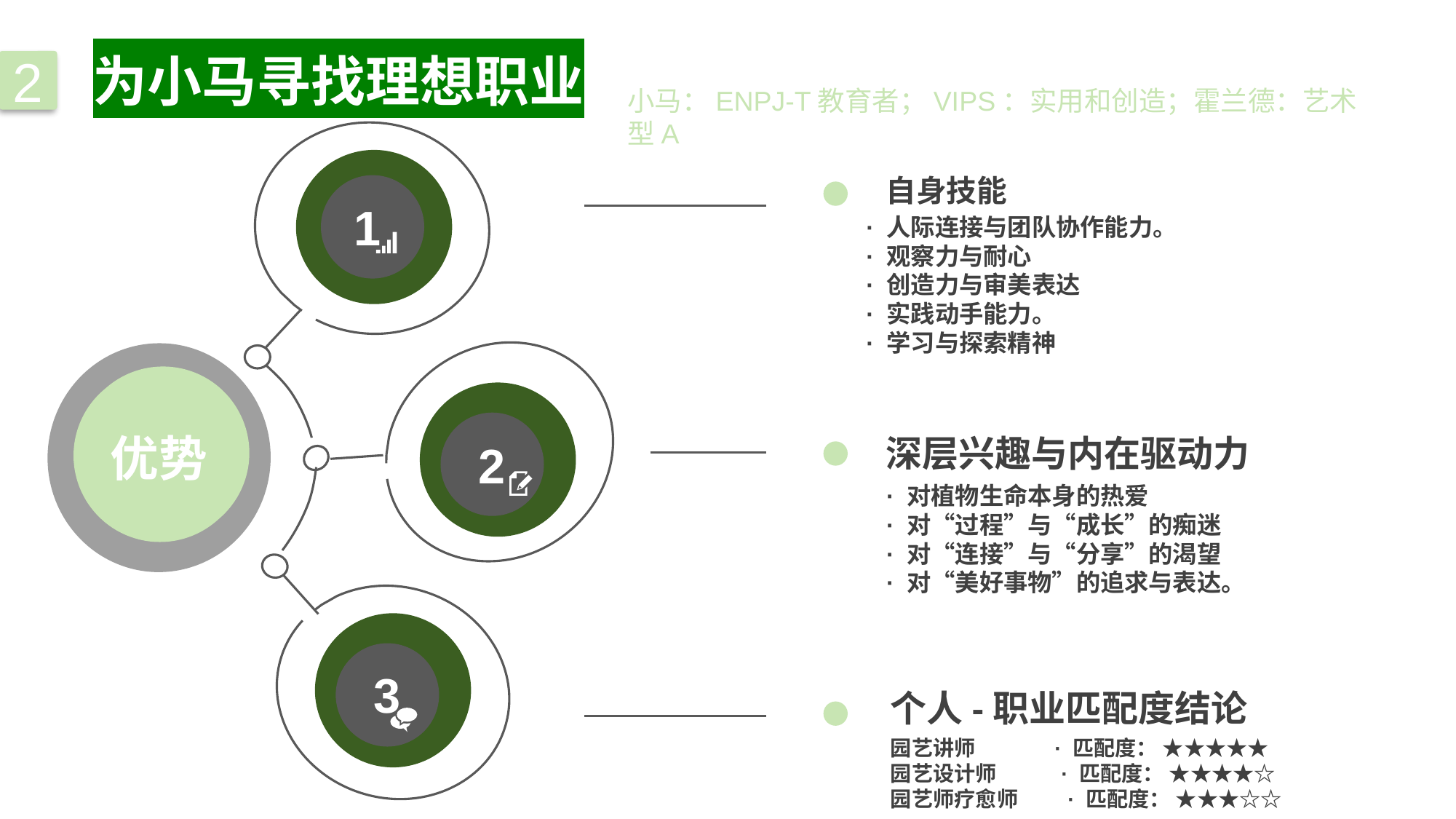

为小马寻找理想职业
2
小马：ENPJ-T教育者；VIPS：实用和创造；霍兰德：艺术型A

自身技能

1
· 人际连接与团队协作能力。
· 观察力与耐心
· 创造力与审美表达
· 实践动手能力。
· 学习与探索精神

2
优势
深层兴趣与内在驱动力

· 对植物生命本身的热爱
· 对“过程”与“成长”的痴迷
· 对“连接”与“分享”的渴望
· 对“美好事物”的追求与表达。
第三部分

3
个人-职业匹配度结论

园艺讲师               · 匹配度： ★★★★★
园艺设计师            · 匹配度： ★★★★☆
园艺师疗愈师         · 匹配度： ★★★☆☆